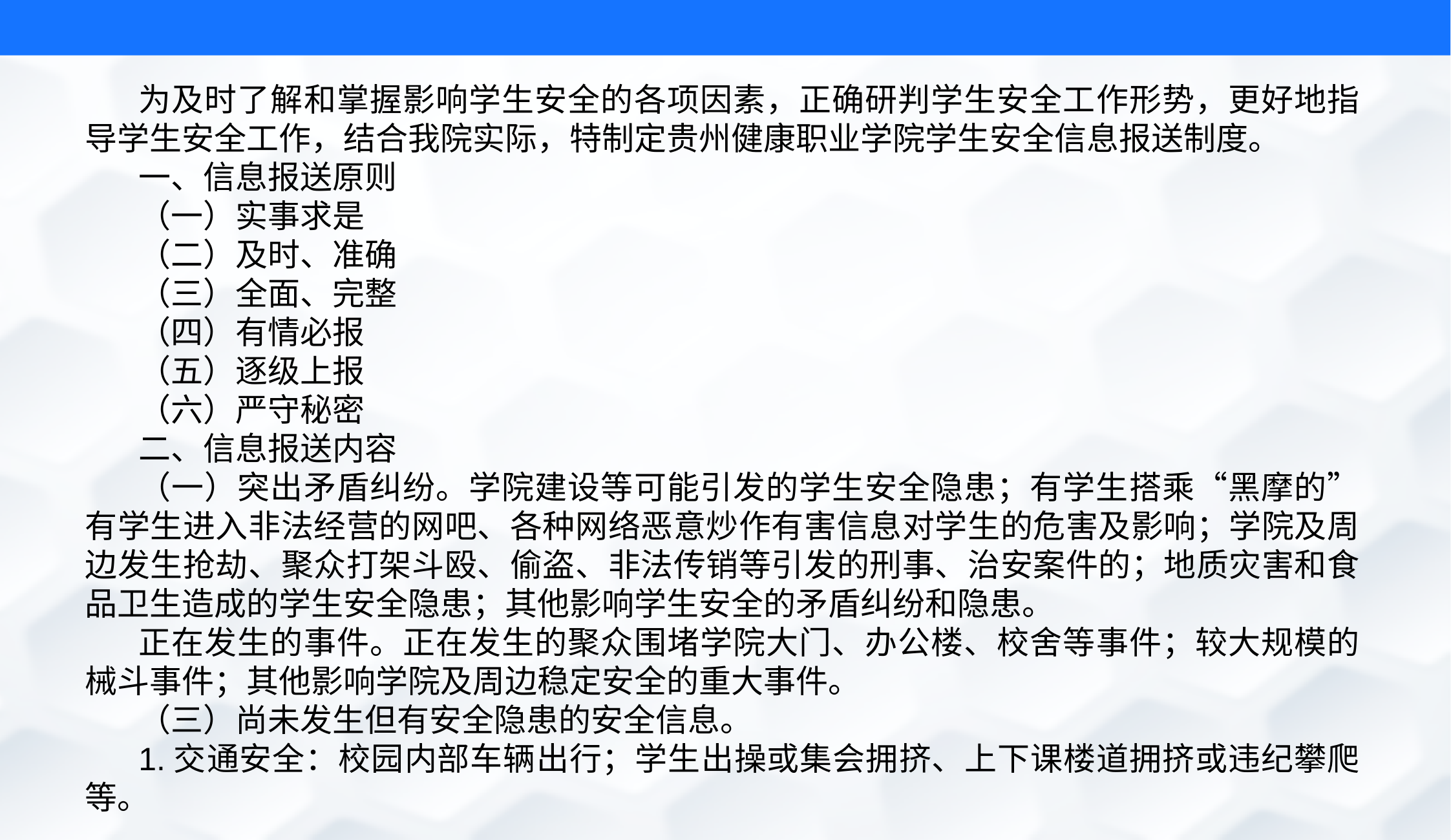

为及时了解和掌握影响学生安全的各项因素，正确研判学生安全工作形势，更好地指导学生安全工作，结合我院实际，特制定贵州健康职业学院学生安全信息报送制度。
一、信息报送原则
（一）实事求是
（二）及时、准确
（三）全面、完整
（四）有情必报
（五）逐级上报
（六）严守秘密
二、信息报送内容
（一）突出矛盾纠纷。学院建设等可能引发的学生安全隐患；有学生搭乘“黑摩的”有学生进入非法经营的网吧、各种网络恶意炒作有害信息对学生的危害及影响；学院及周边发生抢劫、聚众打架斗殴、偷盗、非法传销等引发的刑事、治安案件的；地质灾害和食品卫生造成的学生安全隐患；其他影响学生安全的矛盾纠纷和隐患。
正在发生的事件。正在发生的聚众围堵学院大门、办公楼、校舍等事件；较大规模的械斗事件；其他影响学院及周边稳定安全的重大事件。
（三）尚未发生但有安全隐患的安全信息。
1.交通安全：校园内部车辆出行；学生出操或集会拥挤、上下课楼道拥挤或违纪攀爬等。